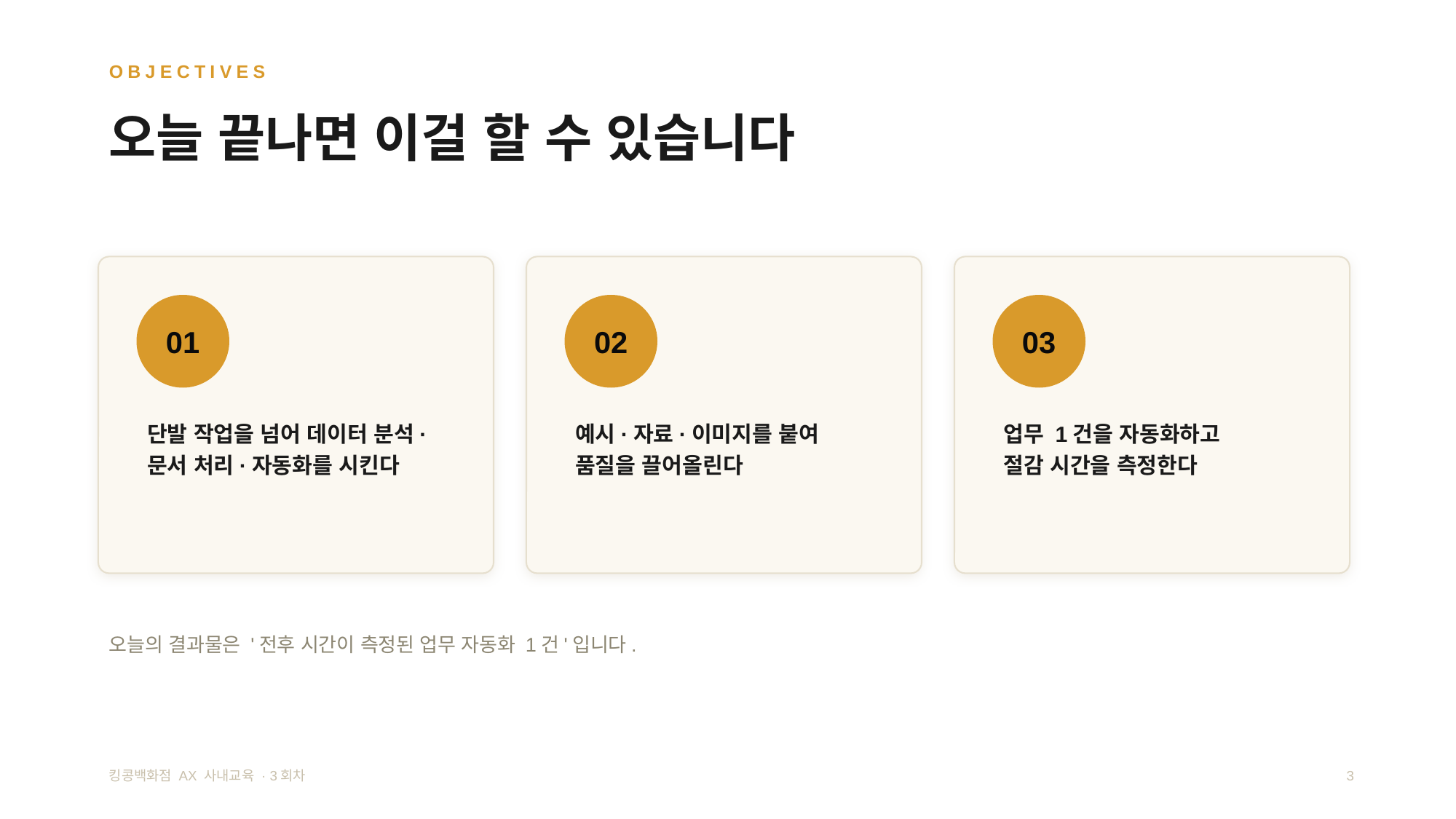

OBJECTIVES
오늘 끝나면 이걸 할 수 있습니다

01

02

03
단발 작업을 넘어 데이터 분석·
문서 처리·자동화를 시킨다
예시·자료·이미지를 붙여
품질을 끌어올린다
업무 1건을 자동화하고
절감 시간을 측정한다
오늘의 결과물은 '전후 시간이 측정된 업무 자동화 1건'입니다.
킹콩백화점 AX 사내교육 · 3회차
3